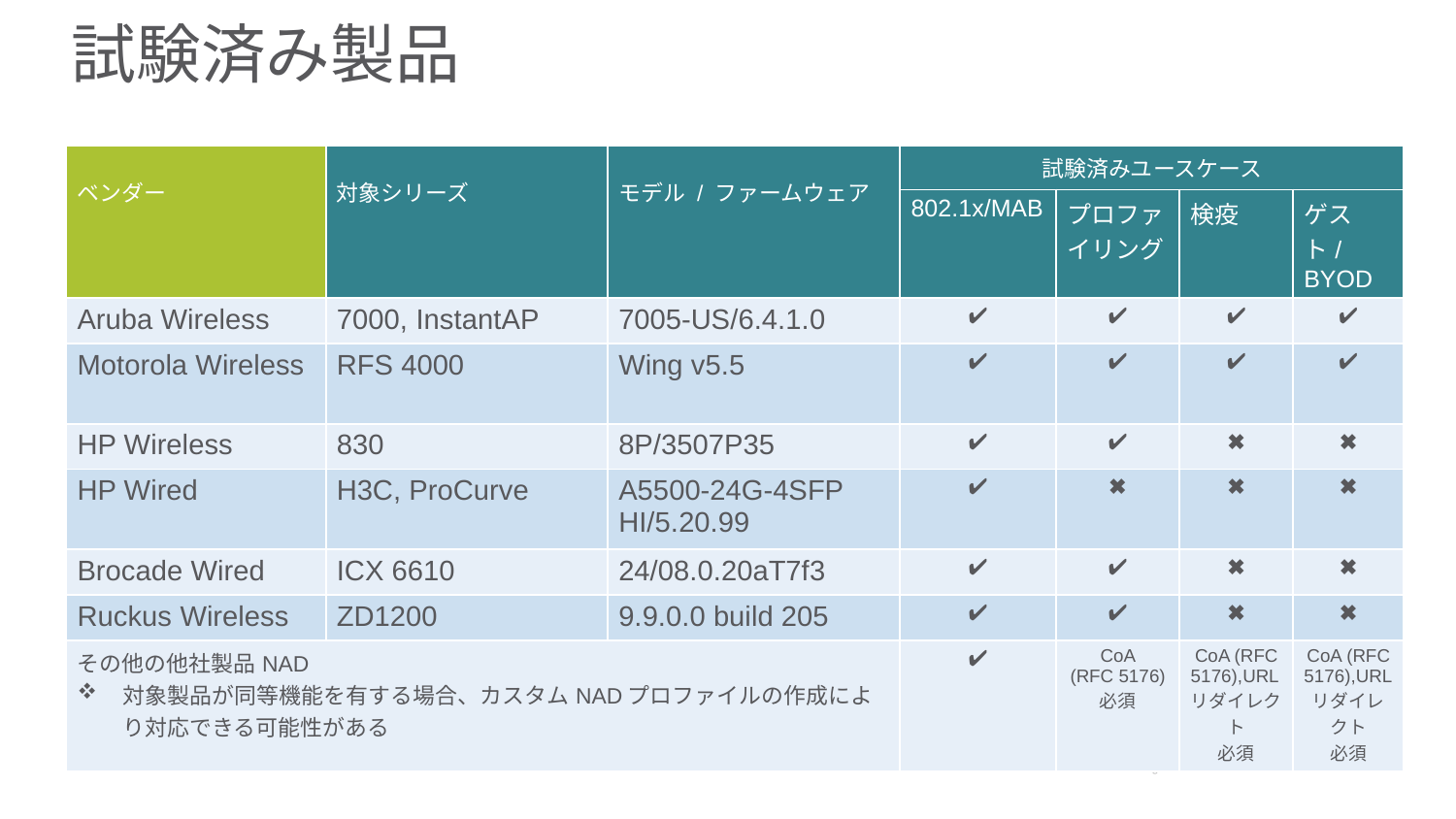

# 試験済み製品
| ベンダー | 対象シリーズ | モデル / ファームウェア | 試験済みユースケース |  |  |  |
| --- | --- | --- | --- | --- | --- | --- |
|  |  |  | 802.1x/MAB | プロファイリング | 検疫 | ゲスト/BYOD |
| Aruba Wireless | 7000, InstantAP | 7005-US/6.4.1.0 | ✔ | ✔ | ✔ | ✔ |
| Motorola Wireless | RFS 4000 | Wing v5.5 | ✔ | ✔ | ✔ | ✔ |
| HP Wireless | 830 | 8P/3507P35 | ✔ | ✔ | ✖ | ✖ |
| HP Wired | H3C, ProCurve | A5500-24G-4SFP HI/5.20.99 | ✔ | ✖ | ✖ | ✖ |
| Brocade Wired | ICX 6610 | 24/08.0.20aT7f3 | ✔ | ✔ | ✖ | ✖ |
| Ruckus Wireless | ZD1200 | 9.9.0.0 build 205 | ✔ | ✔ | ✖ | ✖ |
| その他の他社製品NAD 対象製品が同等機能を有する場合、カスタムNADプロファイルの作成により対応できる可能性がある |  |  | ✔ | CoA (RFC 5176) 必須 | CoA (RFC 5176),URLリダイレクト 必須 | CoA (RFC 5176),URLリダイレクト 必須 |